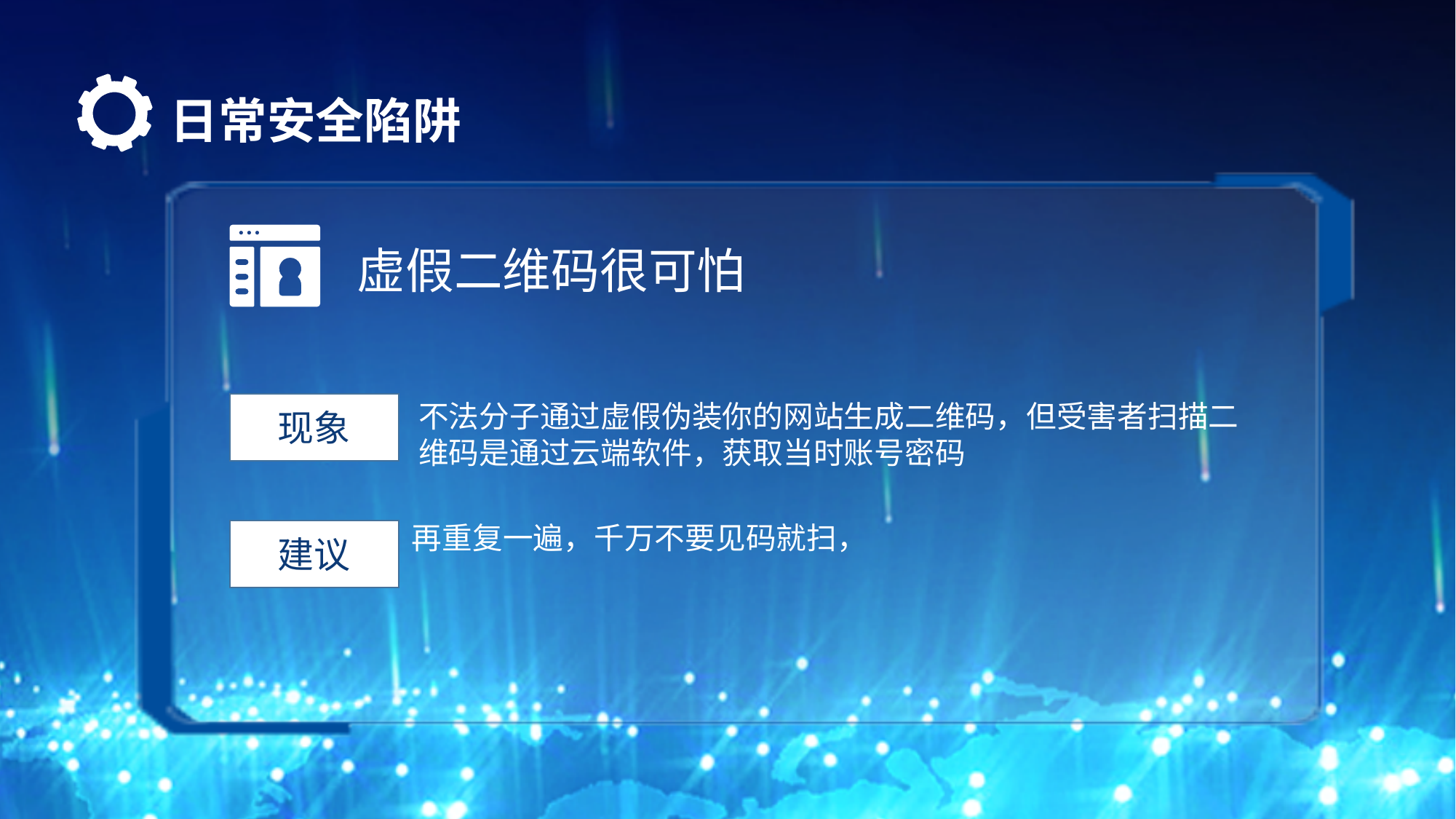

# 日常安全陷阱

虚假二维码很可怕
不法分子通过虚假伪装你的网站生成二维码，但受害者扫描二维码是通过云端软件，获取当时账号密码
现象
再重复一遍，千万不要见码就扫，
建议